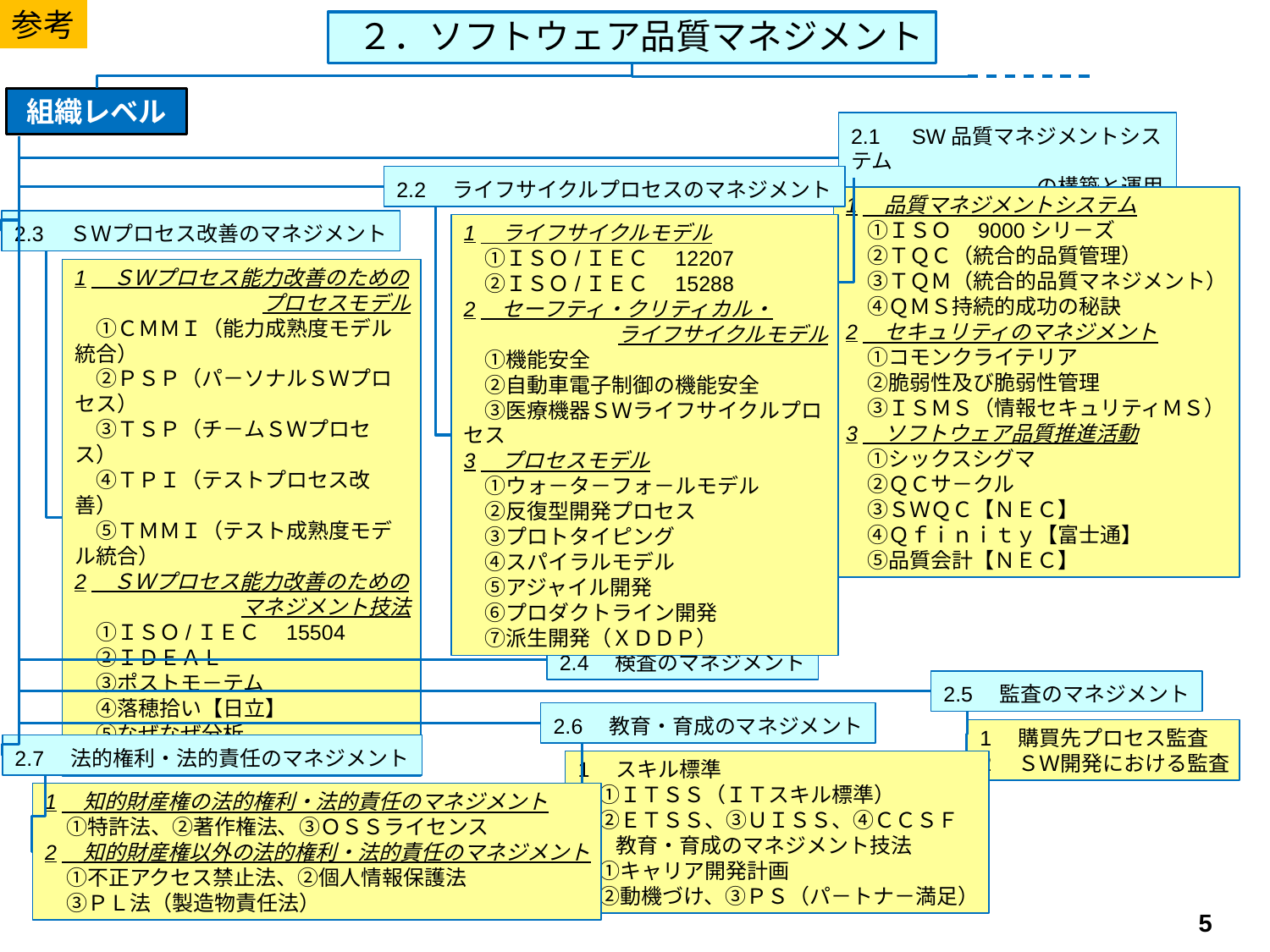

参考
２．ソフトウェア品質マネジメント
組織レベル

2.1　SW品質マネジメントシステム
の構築と運用

2.2　ライフサイクルプロセスのマネジメント
1　品質マネジメントシステム
　①ＩＳＯ　9000シリ－ズ
　②ＴＱＣ（統合的品質管理）
　③ＴＱＭ（統合的品質マネジメント）
　④ＱＭＳ持続的成功の秘訣
2　セキュリティのマネジメント
　①コモンクライテリア
　②脆弱性及び脆弱性管理
　③ＩＳＭＳ（情報セキュリティＭＳ）
3　ソフトウェア品質推進活動
　①シックスシグマ
　②ＱＣサ－クル
　③ＳＷＱＣ【ＮＥＣ】
　④Ｑｆｉｎｉｔｙ【富士通】
　⑤品質会計【ＮＥＣ】

2.3　ＳＷプロセス改善のマネジメント
1　ライフサイクルモデル
　①ＩＳＯ/ＩＥＣ　12207
　②ＩＳＯ/ＩＥＣ　15288
2　セーフティ・クリティカル・
ライフサイクルモデル
　①機能安全
　②自動車電子制御の機能安全
　③医療機器ＳＷライフサイクルプロセス
3　プロセスモデル
　①ウォ－タ－フォ－ルモデル
　②反復型開発プロセス
　③プロトタイピング
　④スパイラルモデル
　⑤アジャイル開発
　⑥プロダクトライン開発
　⑦派生開発（ＸＤＤＰ）
1　ＳＷプロセス能力改善のための
プロセスモデル
　①ＣＭＭＩ（能力成熟度モデル統合）
　②ＰＳＰ（パ－ソナルＳＷプロセス）
　③ＴＳＰ（チ－ムＳＷプロセス）
　④ＴＰＩ（テストプロセス改善）
　⑤ＴＭＭＩ（テスト成熟度モデル統合）
2　ＳＷプロセス能力改善のための
マネジメント技法
　①ＩＳＯ/ＩＥＣ　15504
　②ＩＤＥＡＬ
　③ポストモ－テム
　④落穂拾い【日立】
　⑤なぜなぜ分析
　⑥三階層ＳＥＰＧ【東芝】
2.4　検査のマネジメント

2.5　監査のマネジメント

2.6　教育・育成のマネジメント
1　購買先プロセス監査
2　ＳＷ開発における監査

2.7　法的権利・法的責任のマネジメント
1　スキル標準
　①ＩＴＳＳ（ＩＴスキル標準）
　②ＥＴＳＳ、③ＵＩＳＳ、④ＣＣＳＦ
2　教育・育成のマネジメント技法
　①キャリア開発計画
　②動機づけ、③ＰＳ（パ－トナ－満足）
1　知的財産権の法的権利・法的責任のマネジメント
　①特許法、②著作権法、③ＯＳＳライセンス
2　知的財産権以外の法的権利・法的責任のマネジメント
　①不正アクセス禁止法、②個人情報保護法
　③ＰＬ法（製造物責任法）
5